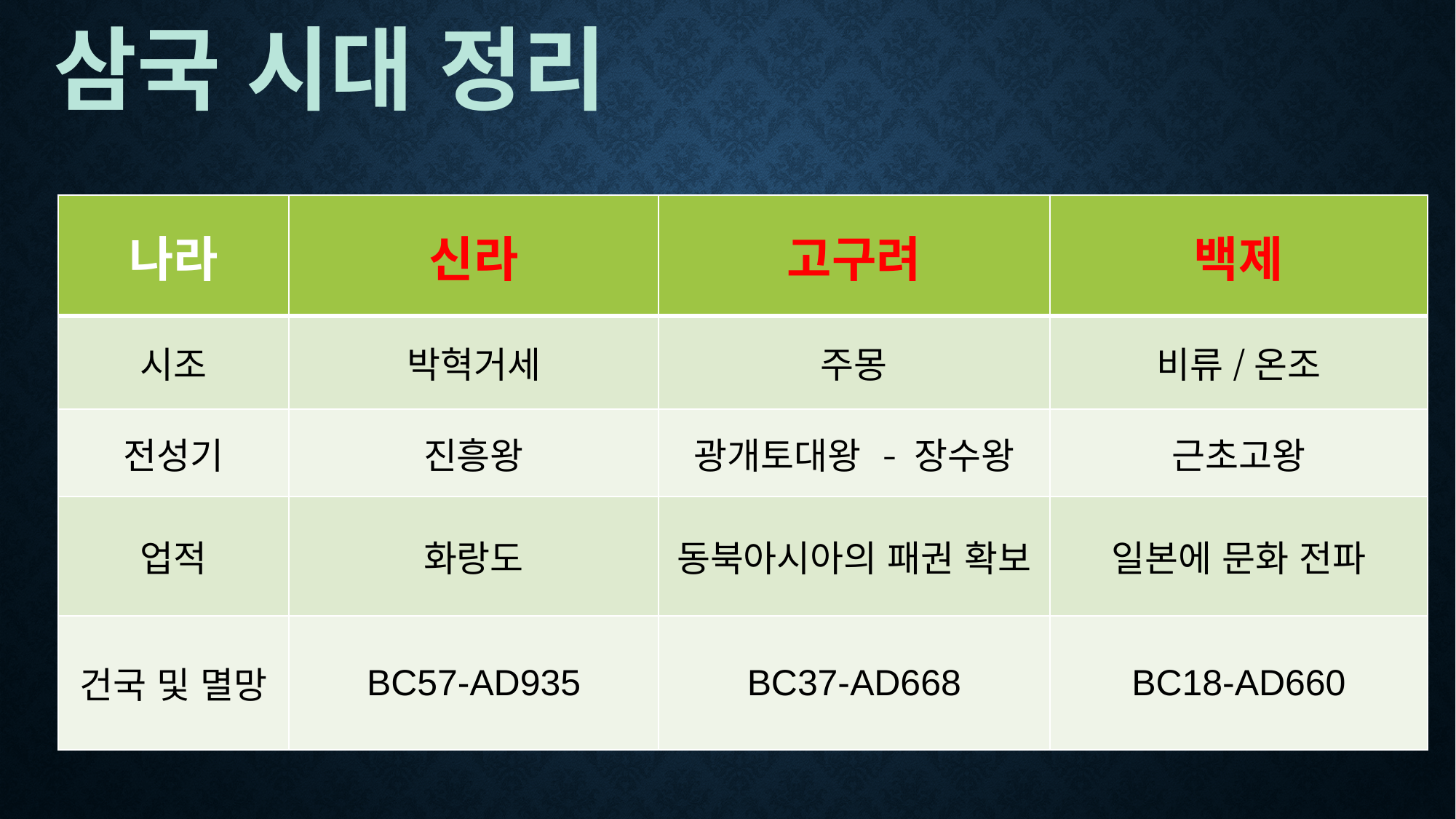

# 삼국 시대 정리
| 나라 | 신라 | 고구려 | 백제 |
| --- | --- | --- | --- |
| 시조 | 박혁거세 | 주몽 | 비류/온조 |
| 전성기 | 진흥왕 | 광개토대왕 - 장수왕 | 근초고왕 |
| 업적 | 화랑도 | 동북아시아의 패권 확보 | 일본에 문화 전파 |
| 건국 및 멸망 | BC57-AD935 | BC37-AD668 | BC18-AD660 |